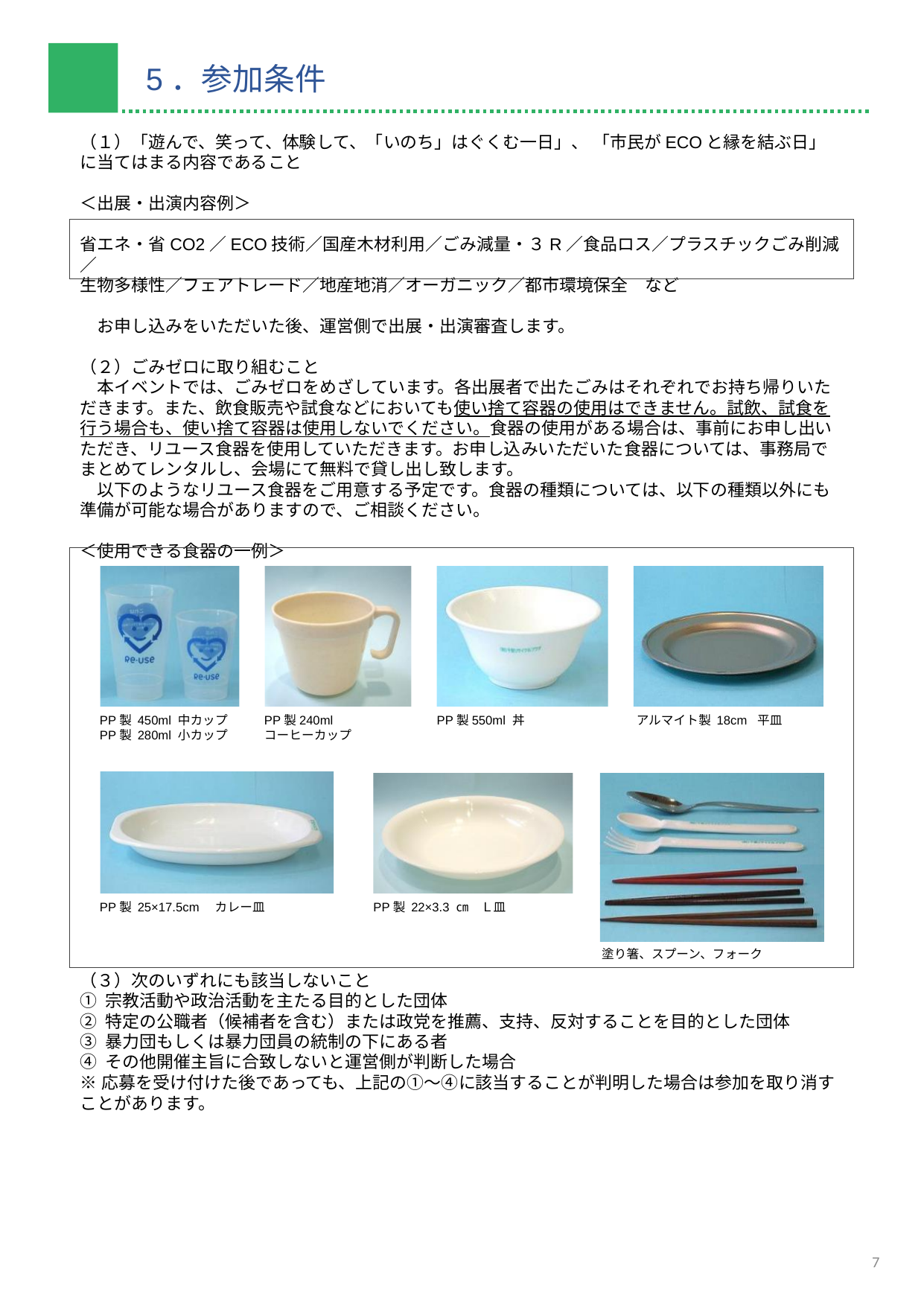

5．参加条件
（１）「遊んで、笑って、体験して、「いのち」はぐくむ一日」、 「市民がECOと縁を結ぶ日」に当てはまる内容であること

＜出展・出演内容例＞

省エネ・省CO2／ECO技術／国産木材利用／ごみ減量・３R／食品ロス／プラスチックごみ削減／
生物多様性／フェアトレード／地産地消／オーガニック／都市環境保全　など

　お申し込みをいただいた後、運営側で出展・出演審査します。

（２）ごみゼロに取り組むこと
　本イベントでは、ごみゼロをめざしています。各出展者で出たごみはそれぞれでお持ち帰りいただきます。また、飲食販売や試食などにおいても使い捨て容器の使用はできません。試飲、試食を行う場合も、使い捨て容器は使用しないでください。食器の使用がある場合は、事前にお申し出いただき、リユース食器を使用していただきます。お申し込みいただいた食器については、事務局でまとめてレンタルし、会場にて無料で貸し出し致します。
　以下のようなリユース食器をご用意する予定です。食器の種類については、以下の種類以外にも準備が可能な場合がありますので、ご相談ください。

＜使用できる食器の一例＞

PP製 450ml 中カップ
PP製 280ml 小カップ
PP製240ml
コーヒーカップ
PP製550ml 丼
アルマイト製 18cm  平皿

PP製 25×17.5cm　カレー皿
PP製 22×3.3 ㎝　Ｌ皿
塗り箸、スプーン、フォーク
（３）次のいずれにも該当しないこと
① 宗教活動や政治活動を主たる目的とした団体
② 特定の公職者（候補者を含む）または政党を推薦、支持、反対することを目的とした団体
③ 暴力団もしくは暴力団員の統制の下にある者
④ その他開催主旨に合致しないと運営側が判断した場合
※応募を受け付けた後であっても、上記の①～④に該当することが判明した場合は参加を取り消すことがあります。
7